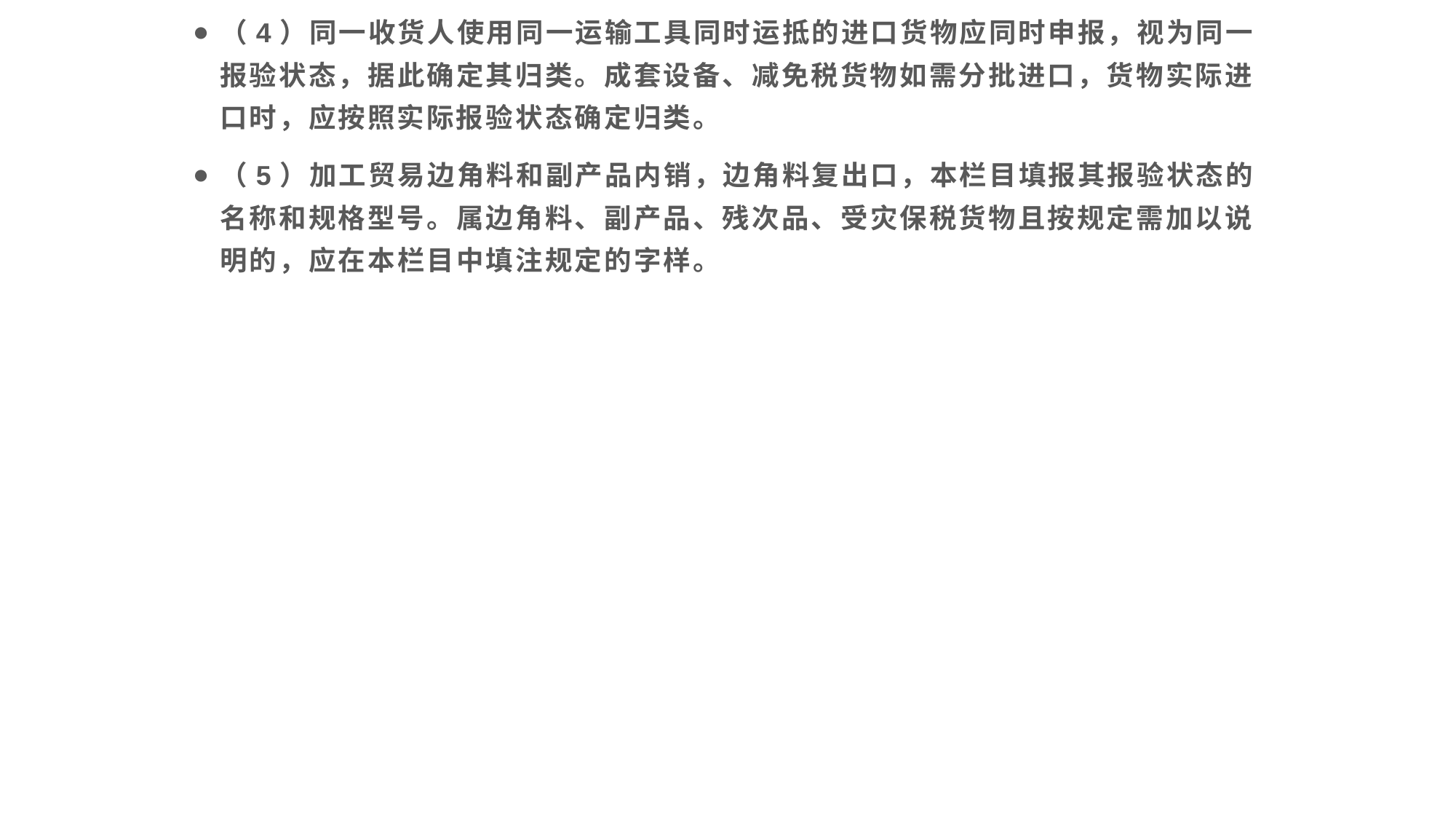

（4）同一收货人使用同一运输工具同时运抵的进口货物应同时申报，视为同一报验状态，据此确定其归类。成套设备、减免税货物如需分批进口，货物实际进口时，应按照实际报验状态确定归类。
（5）加工贸易边角料和副产品内销，边角料复出口，本栏目填报其报验状态的名称和规格型号。属边角料、副产品、残次品、受灾保税货物且按规定需加以说明的，应在本栏目中填注规定的字样。